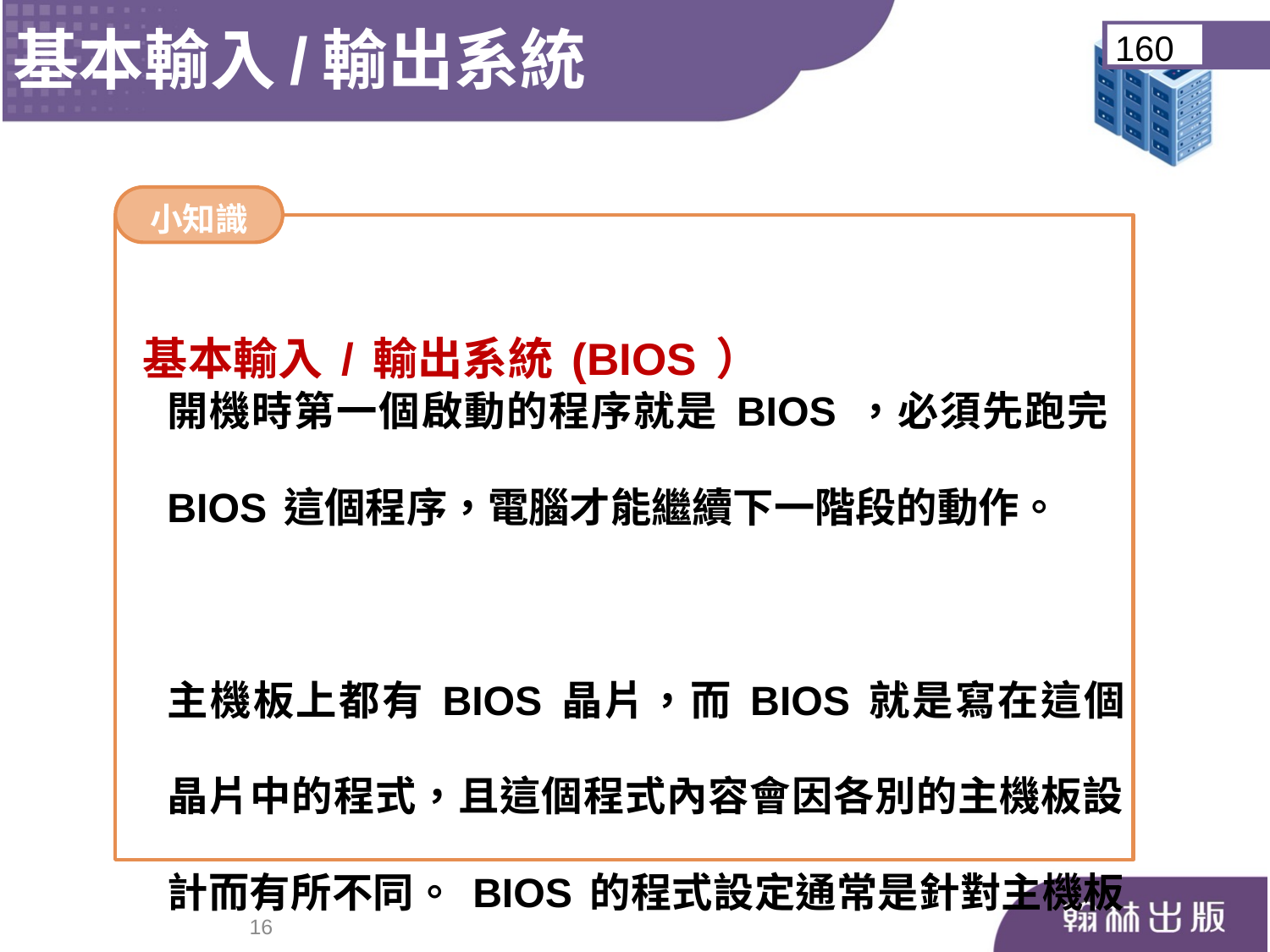

基本輸入/輸出系統
160
小知識

基本輸入/輸出系統(BIOS）
開機時第一個啟動的程序就是BIOS，必須先跑完BIOS這個程序，電腦才能繼續下一階段的動作。

主機板上都有BIOS晶片，而BIOS就是寫在這個晶片中的程式，且這個程式內容會因各別的主機板設計而有所不同。BIOS的程式設定通常是針對主機板的預定功能及其支援的硬體。
16